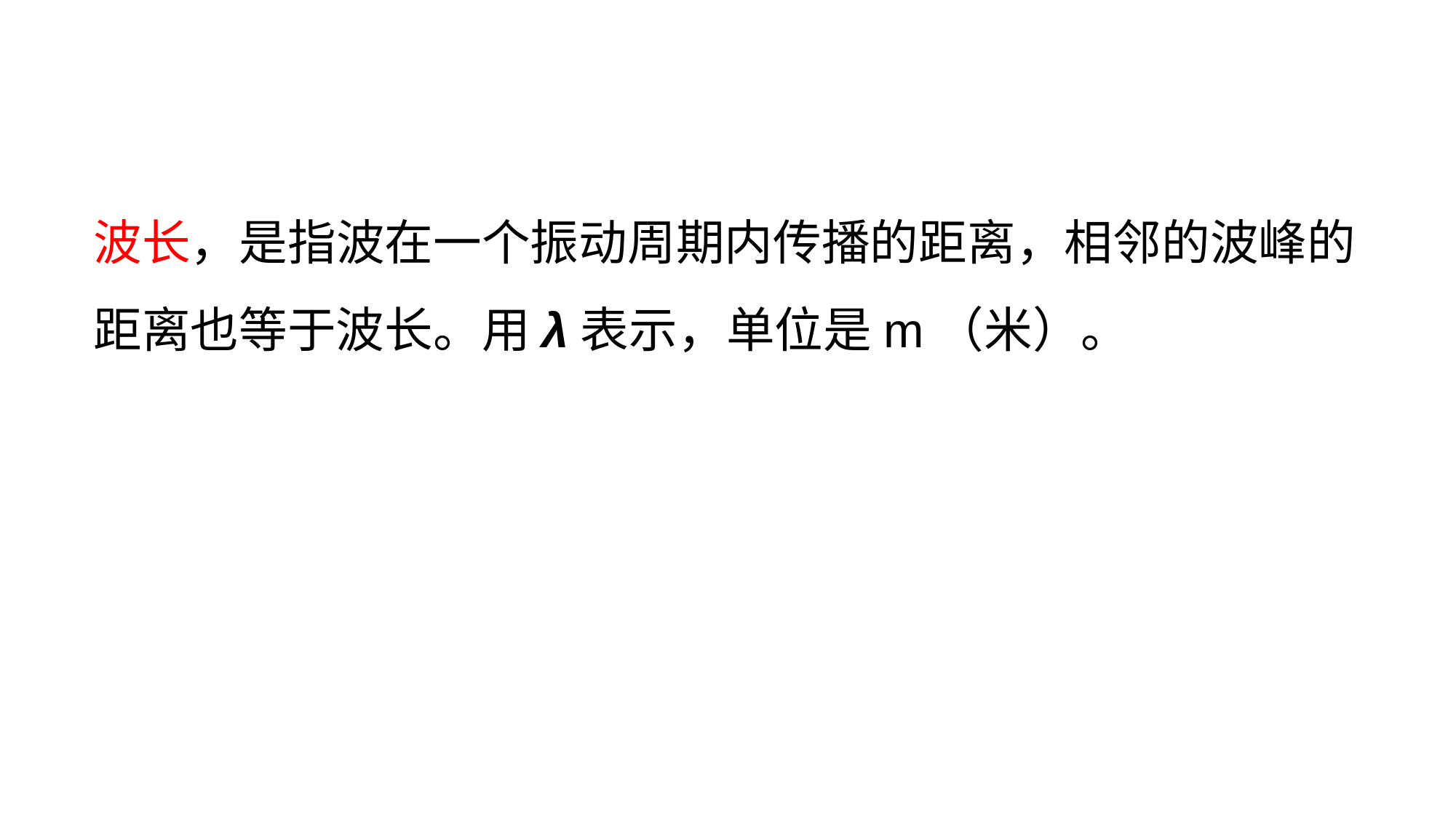

波长，是指波在一个振动周期内传播的距离，相邻的波峰的距离也等于波长。用λ表示，单位是m（米）。